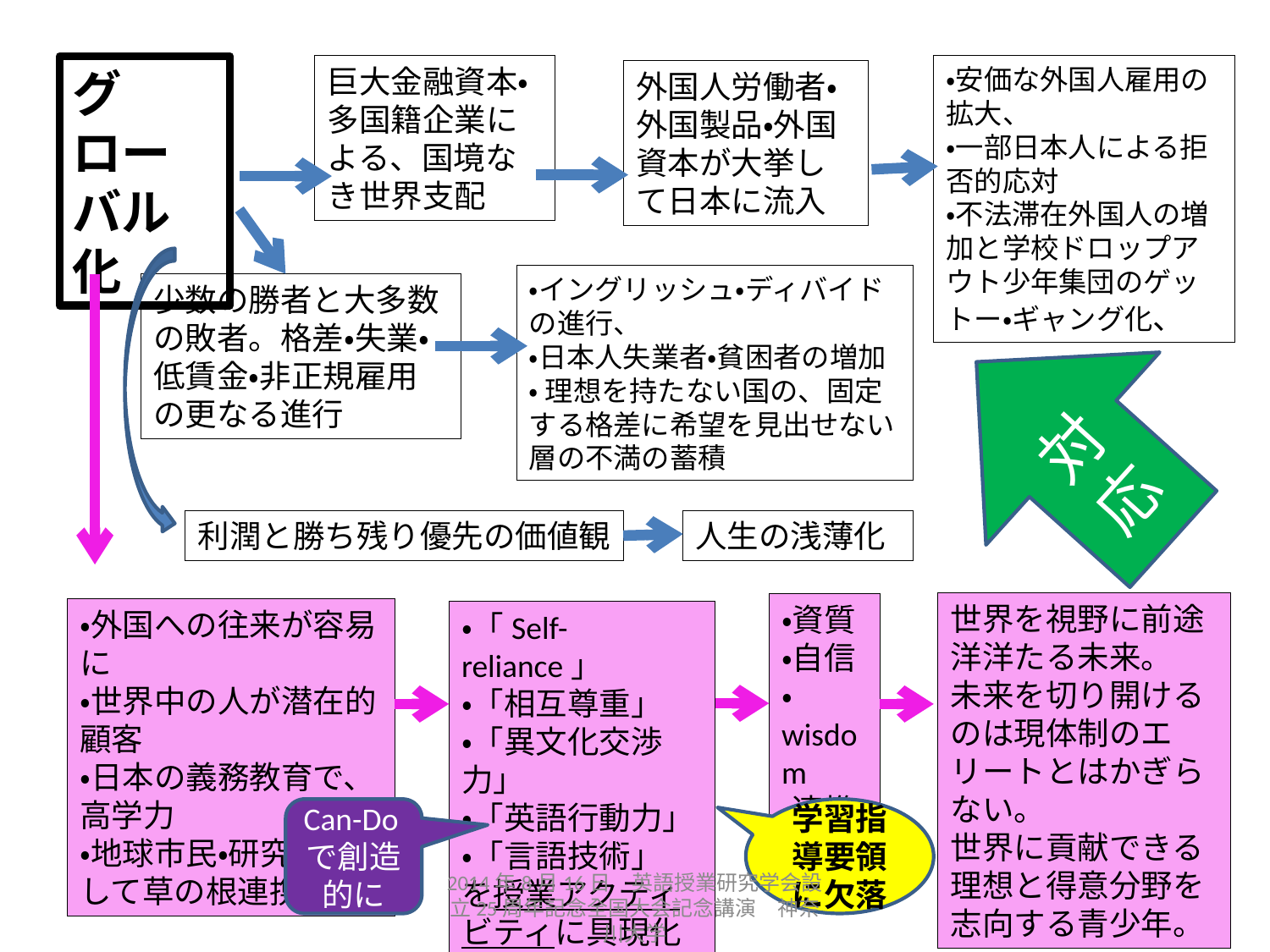

巨大金融資本・多国籍企業による、国境なき世界支配
・安価な外国人雇用の拡大、
・一部日本人による拒否的応対
・不法滞在外国人の増加と学校ドロップアウト少年集団のゲットー・ギャング化、
グローバル化
外国人労働者・外国製品・外国資本が大挙して日本に流入

・イングリッシュ・ディバイドの進行、
・日本人失業者・貧困者の増加
・ 理想を持たない国の、固定する格差に希望を見出せない層の不満の蓄積
少数の勝者と大多数の敗者。格差・失業・低賃金・非正規雇用の更なる進行
対応
利潤と勝ち残り優先の価値観
人生の浅薄化
世界を視野に前途洋洋たる未来。
未来を切り開けるのは現体制のエリートとはかぎらない。
世界に貢献できる理想と得意分野を志向する青少年。
・資質
・自信
・wisdom
・連携力
・外国への往来が容易に
・世界中の人が潜在的顧客
・日本の義務教育で、高学力
・地球市民・研究者として草の根連携
・「Self-reliance」
・「相互尊重」
・「異文化交渉力」
・「英語行動力」
・「言語技術」
を授業アクティビティに具現化した言語教育
Can-Doで創造的に
学習指導要領に欠落
2014年8月16日　英語授業研究学会設立25周年記念全国大会記念講演　神奈川大学